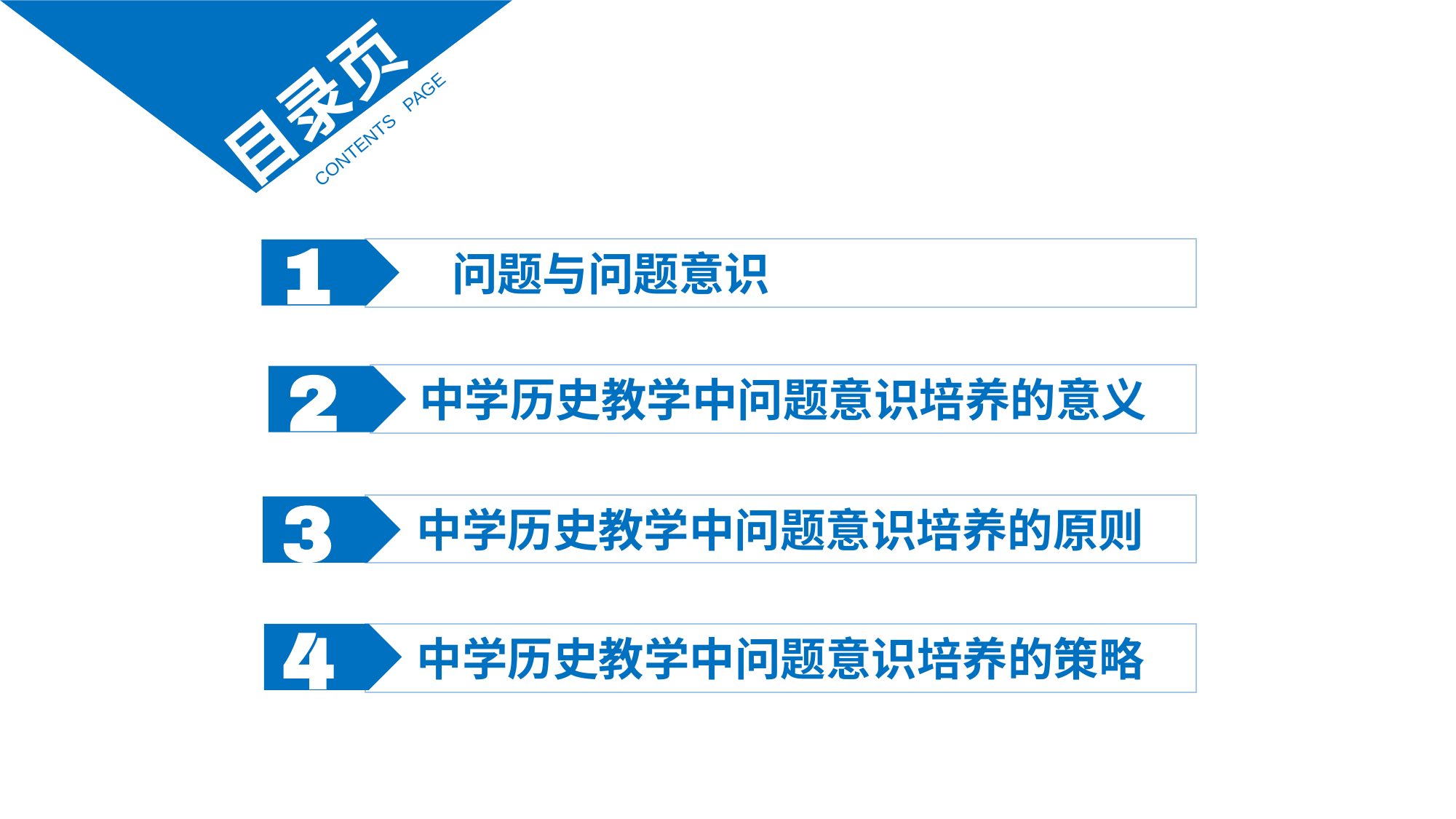

目录页
CONTENTS   PAGE
1

      问题与问题意识
2

中学历史教学中问题意识培养的意义
3

中学历史教学中问题意识培养的原则
4

中学历史教学中问题意识培养的策略